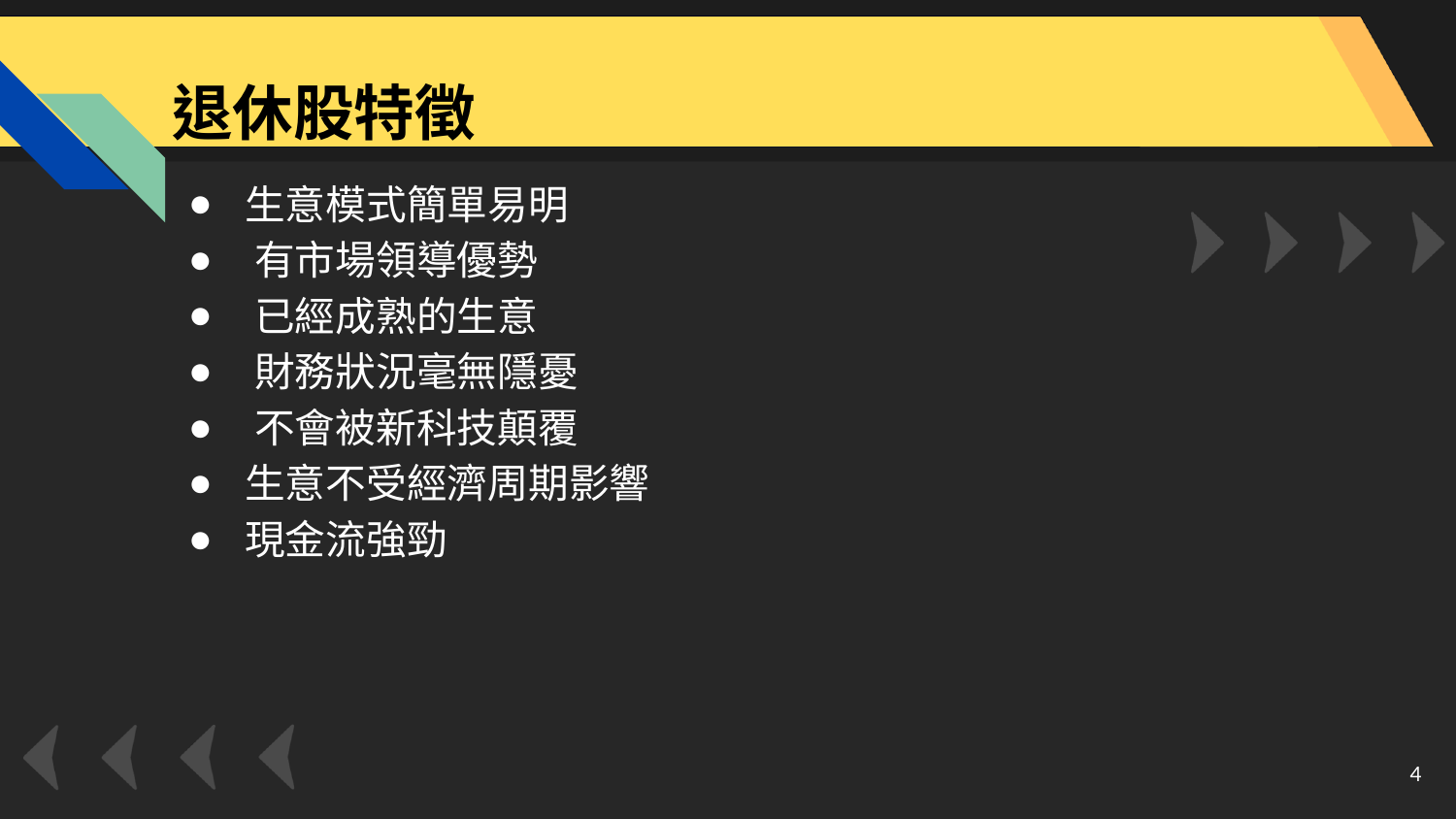

退休股特徵

生意模式簡單易明
⁠⁠有市場領導優勢
⁠⁠已經成熟的生意
⁠⁠財務狀況毫無隱憂
⁠⁠不會被新科技顛覆
生意不受經濟周期影響
現金流強勁
4